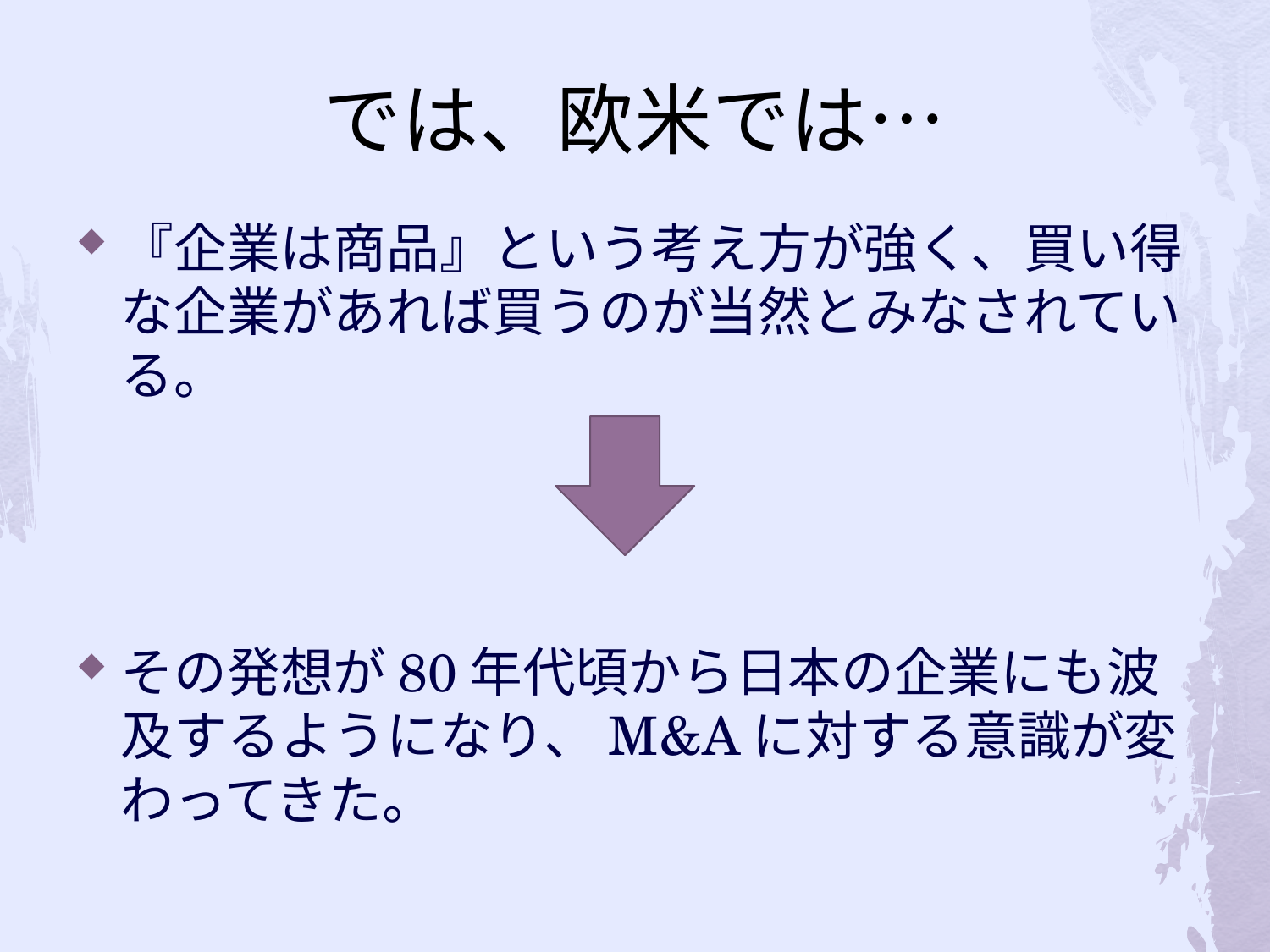

# では、欧米では…
『企業は商品』という考え方が強く、買い得な企業があれば買うのが当然とみなされている。

その発想が80年代頃から日本の企業にも波及するようになり、M&Aに対する意識が変わってきた。